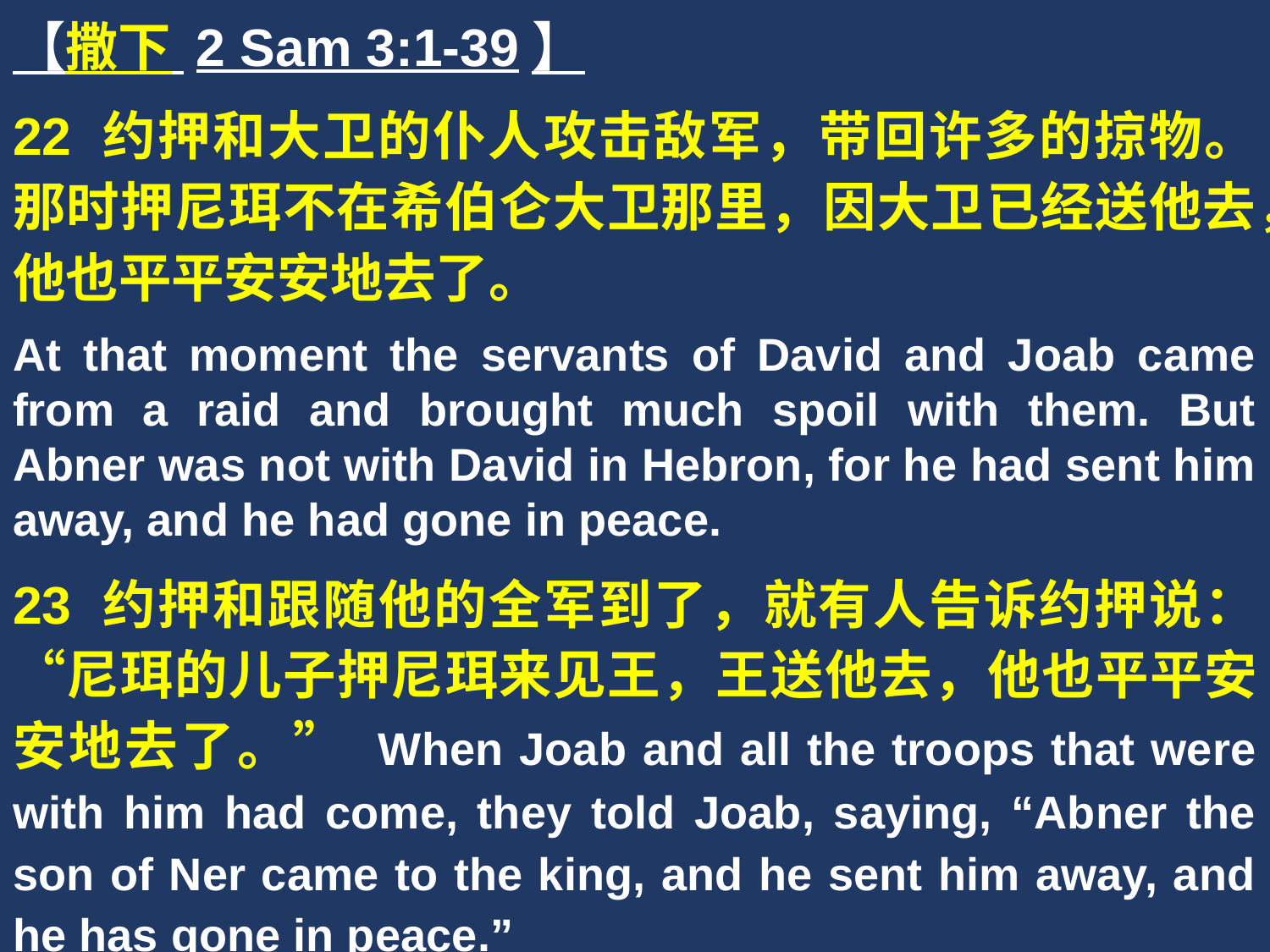

【撒下 2 Sam 3:1-39】
22 约押和大卫的仆人攻击敌军，带回许多的掠物。那时押尼珥不在希伯仑大卫那里，因大卫已经送他去，他也平平安安地去了。
At that moment the servants of David and Joab came from a raid and brought much spoil with them. But Abner was not with David in Hebron, for he had sent him away, and he had gone in peace.
23 约押和跟随他的全军到了，就有人告诉约押说：“尼珥的儿子押尼珥来见王，王送他去，他也平平安安地去了。” When Joab and all the troops that were with him had come, they told Joab, saying, “Abner the son of Ner came to the king, and he sent him away, and he has gone in peace.”